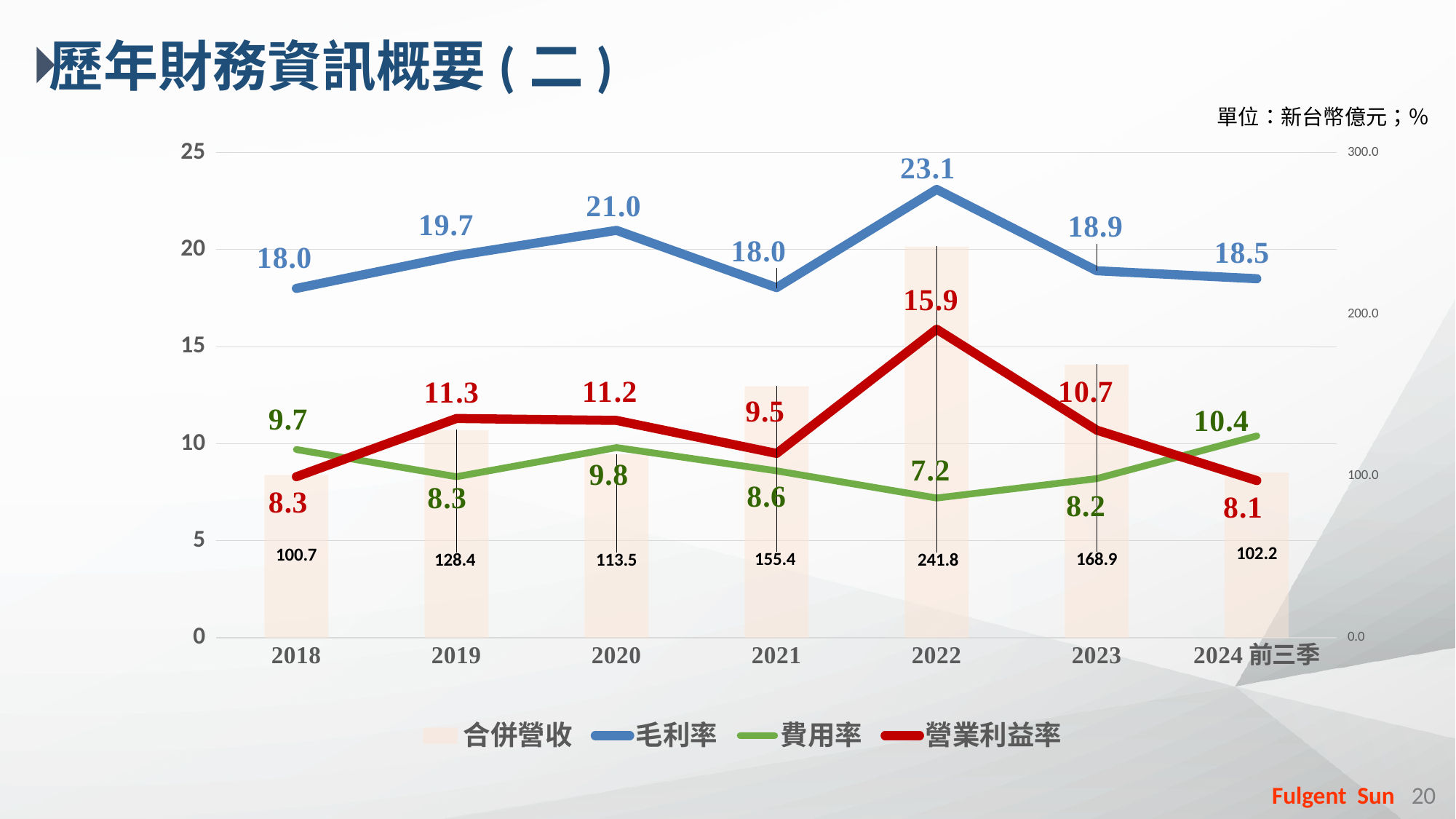

歷年財務資訊概要(二)

單位：新台幣億元；％

### Chart

| Category | 合併營收 | 毛利率 | 費用率 | 營業利益率 |
|---|---|---|---|---|
| 2018 | 100.7 | 18.0 | 9.7 | 8.3 |
| 2019 | 128.43 | 19.69 | 8.3 | 11.3 |
| 2020 | 113.45 | 20.99 | 9.8 | 11.2 |
| 2021 | 155.44 | 18.04 | 8.6 | 9.5 |
| 2022 | 241.81 | 23.1 | 7.2 | 15.9 |
| 2023 | 168.93 | 18.91 | 8.2 | 10.7 |
| 2024前三季 | 102.2 | 18.5 | 10.4 | 8.1 |